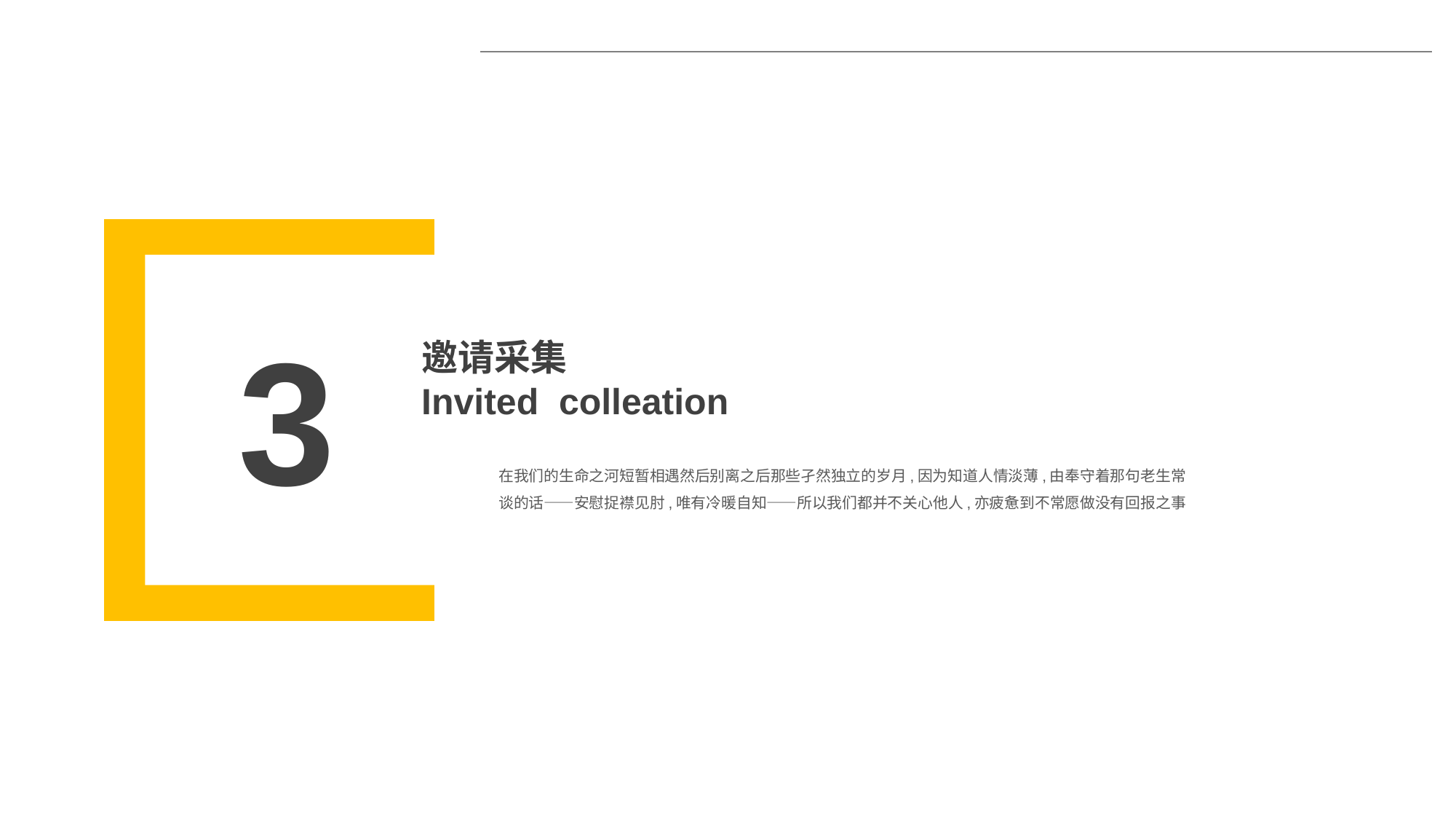

3
邀请采集
Invited  colleation

在我们的生命之河短暂相遇然后别离之后那些孑然独立的岁月,因为知道人情淡薄,由奉守着那句老生常谈的话——安慰捉襟见肘,唯有冷暖自知——所以我们都并不关心他人,亦疲惫到不常愿做没有回报之事